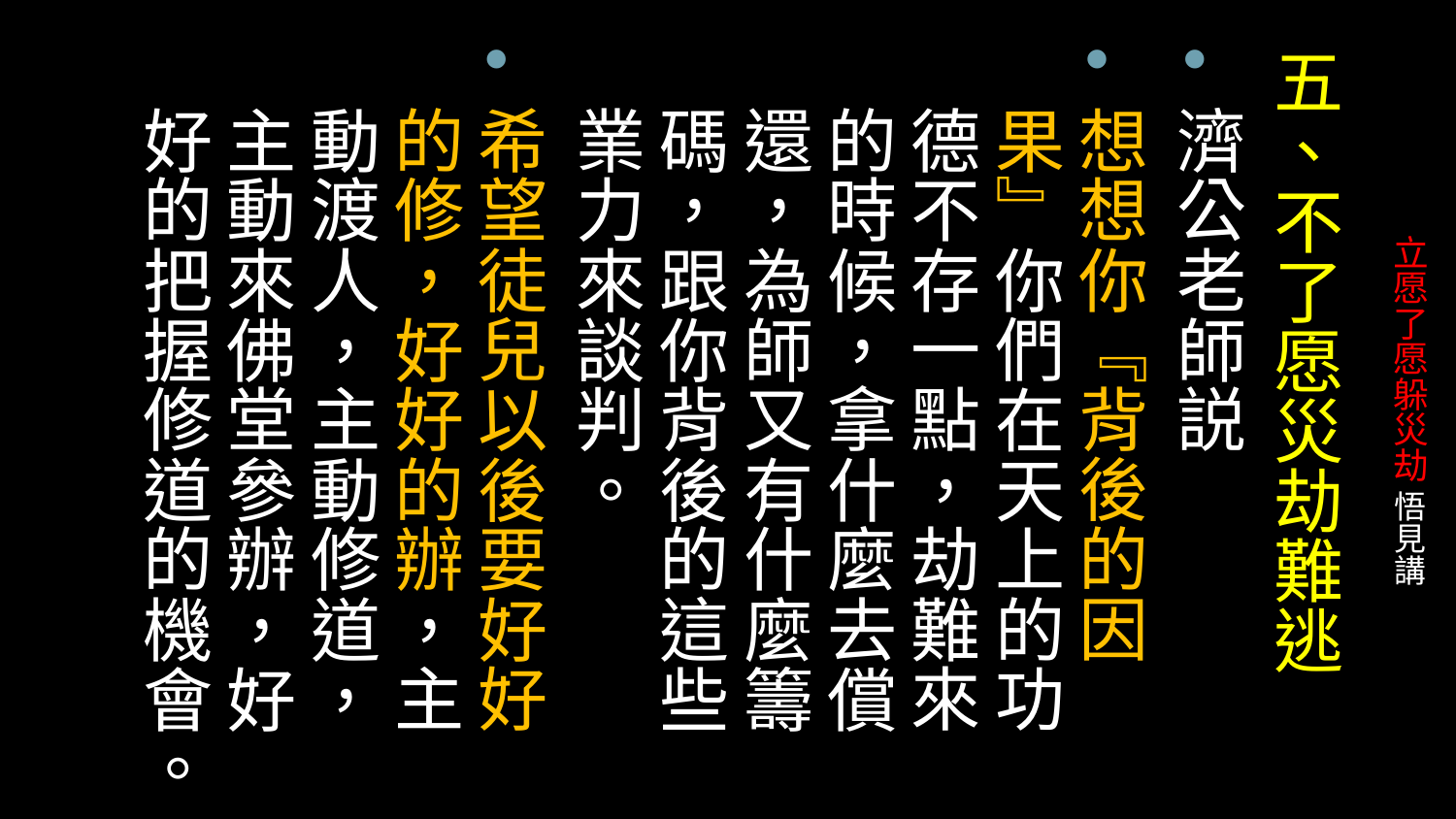

五、不了愿災劫難逃
濟公老師説
想想你『背後的因果』你們在天上的功德不存一點，劫難來的時候，拿什麼去償還，為師又有什麼籌碼，跟你背後的這些業力來談判。
希望徒兒以後要好好的修，好好的辦，主動渡人，主動修道，主動來佛堂參辦，好好的把握修道的機會。

# 立愿了愿躲災劫 悟見講